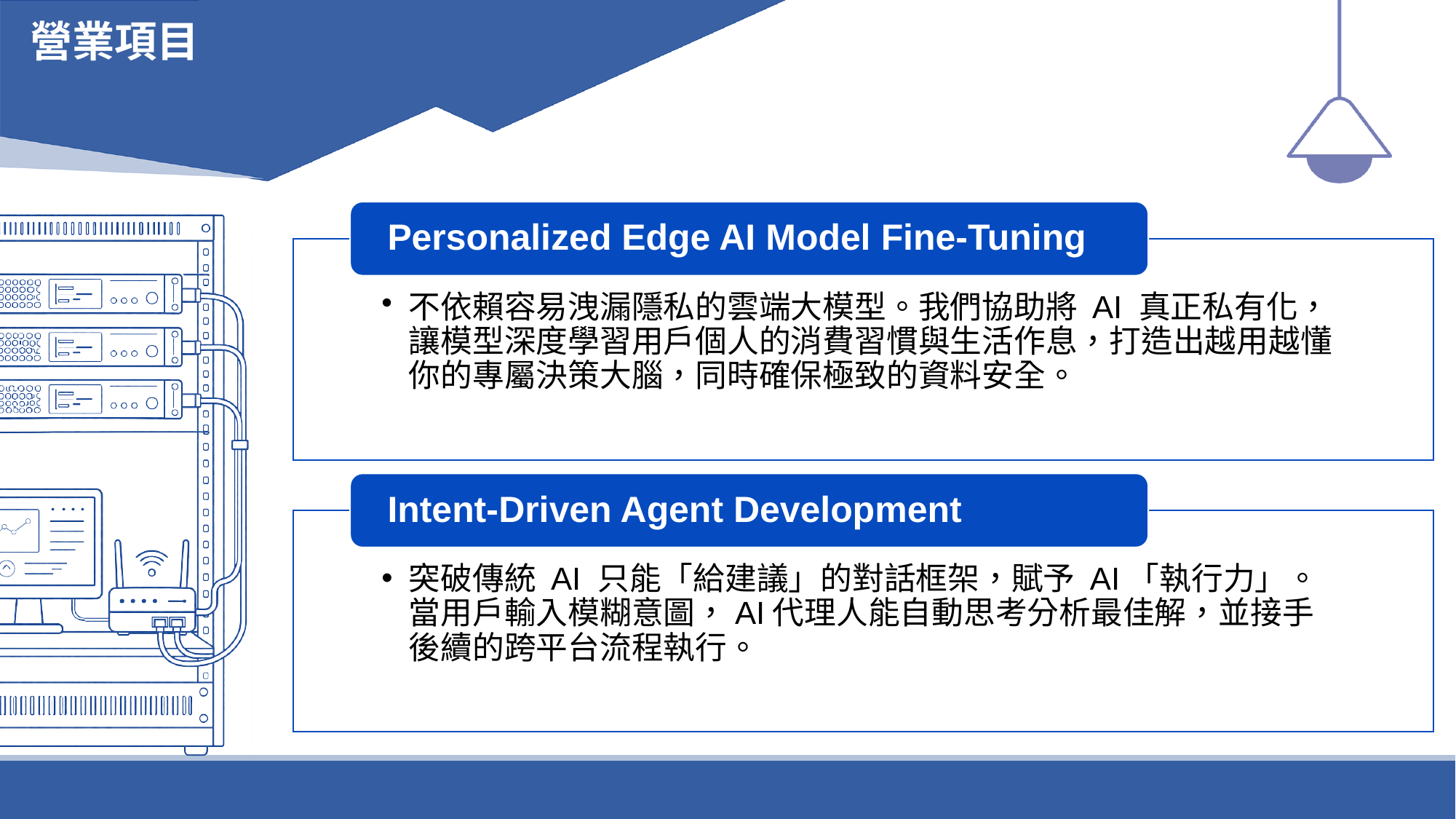

# 營業項目
不依賴容易洩漏隱私的雲端大模型。我們協助將 AI 真正私有化，讓模型深度學習用戶個人的消費習慣與生活作息，打造出越用越懂你的專屬決策大腦，同時確保極致的資料安全。
Personalized Edge AI Model Fine-Tuning
突破傳統 AI 只能「給建議」的對話框架，賦予 AI「執行力」。當用戶輸入模糊意圖，AI代理人能自動思考分析最佳解，並接手後續的跨平台流程執行。
Intent-Driven Agent Development